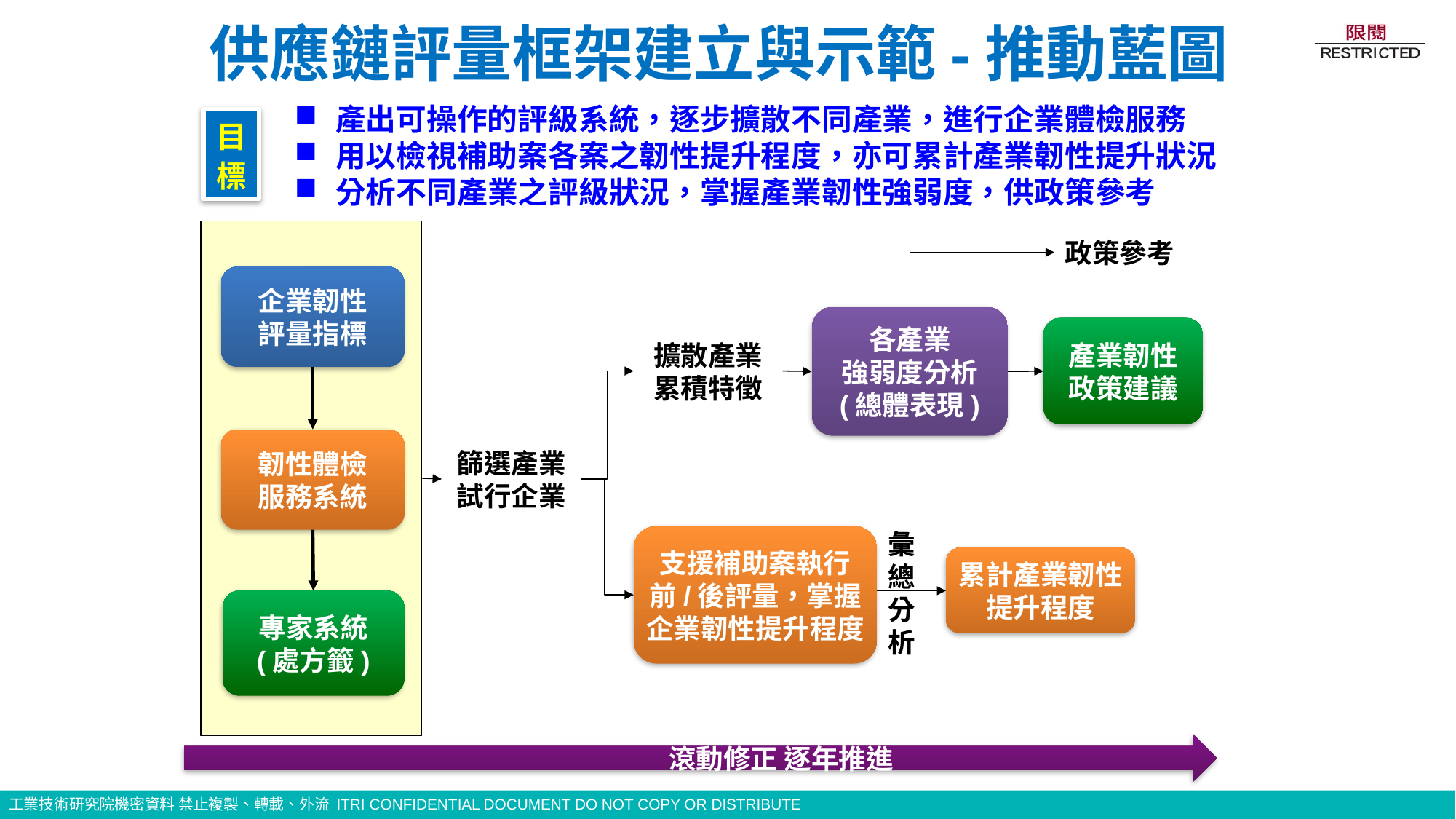

# 供應鏈評量框架建立與示範-推動藍圖
產出可操作的評級系統，逐步擴散不同產業，進行企業體檢服務
用以檢視補助案各案之韌性提升程度，亦可累計產業韌性提升狀況
分析不同產業之評級狀況，掌握產業韌性強弱度，供政策參考
目標

政策參考
企業韌性
評量指標
各產業
強弱度分析
(總體表現)
產業韌性
政策建議
擴散產業 累積特徵
韌性體檢
服務系統
篩選產業試行企業
彙總
分析
支援補助案執行
前/後評量，掌握
企業韌性提升程度
累計產業韌性提升程度
專家系統
(處方籤)

滾動修正 逐年推進